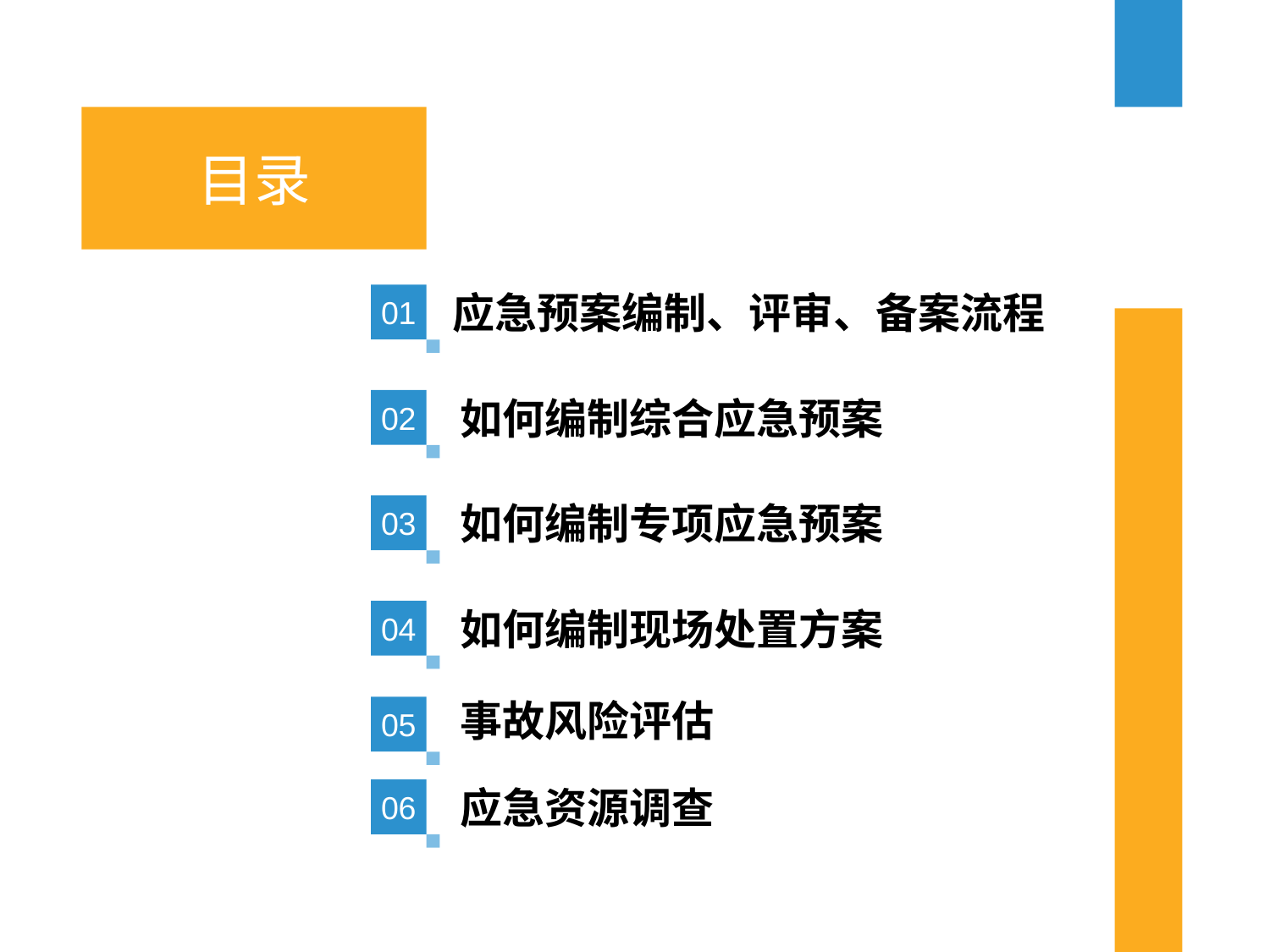

目录
应急预案编制、评审、备案流程
01

如何编制综合应急预案
02

如何编制专项应急预案
03

如何编制现场处置方案
04

事故风险评估
05

应急资源调查
06